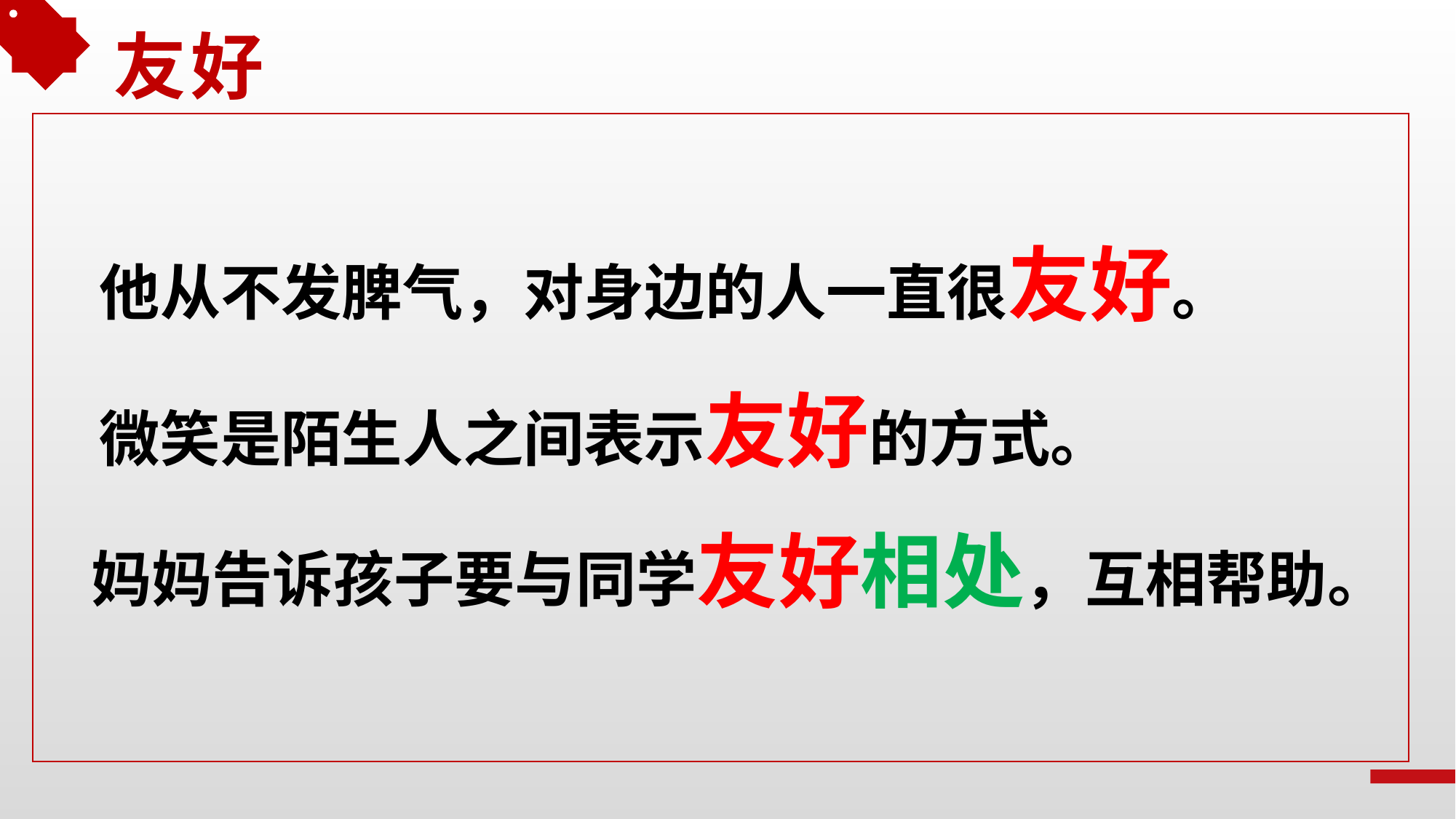

友好

他从不发脾气，对身边的人一直很友好。
微笑是陌生人之间表示友好的方式。
妈妈告诉孩子要与同学友好相处，互相帮助。